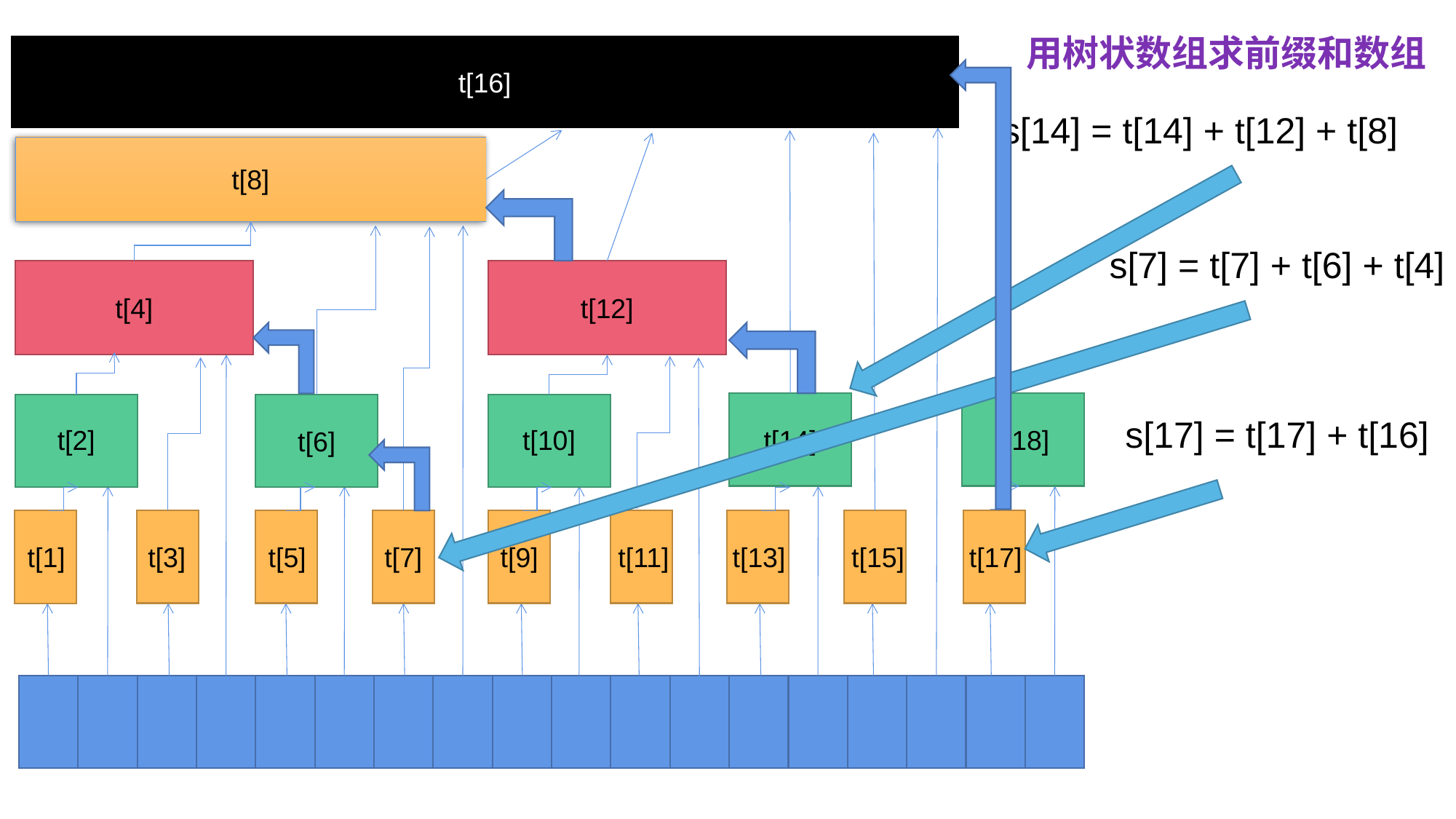

用树状数组求前缀和数组

t[16]
s[14] = t[14] + t[12] + t[8]

t[8]

s[7] = t[7] + t[6] + t[4]

t[4]
t[12]

s[17] = t[17] + t[16]

t[2]
t[10]
t[14]
t[18]
t[6]

t[1]
t[3]
t[5]
t[9]
t[13]
t[17]
t[7]
t[11]
t[15]